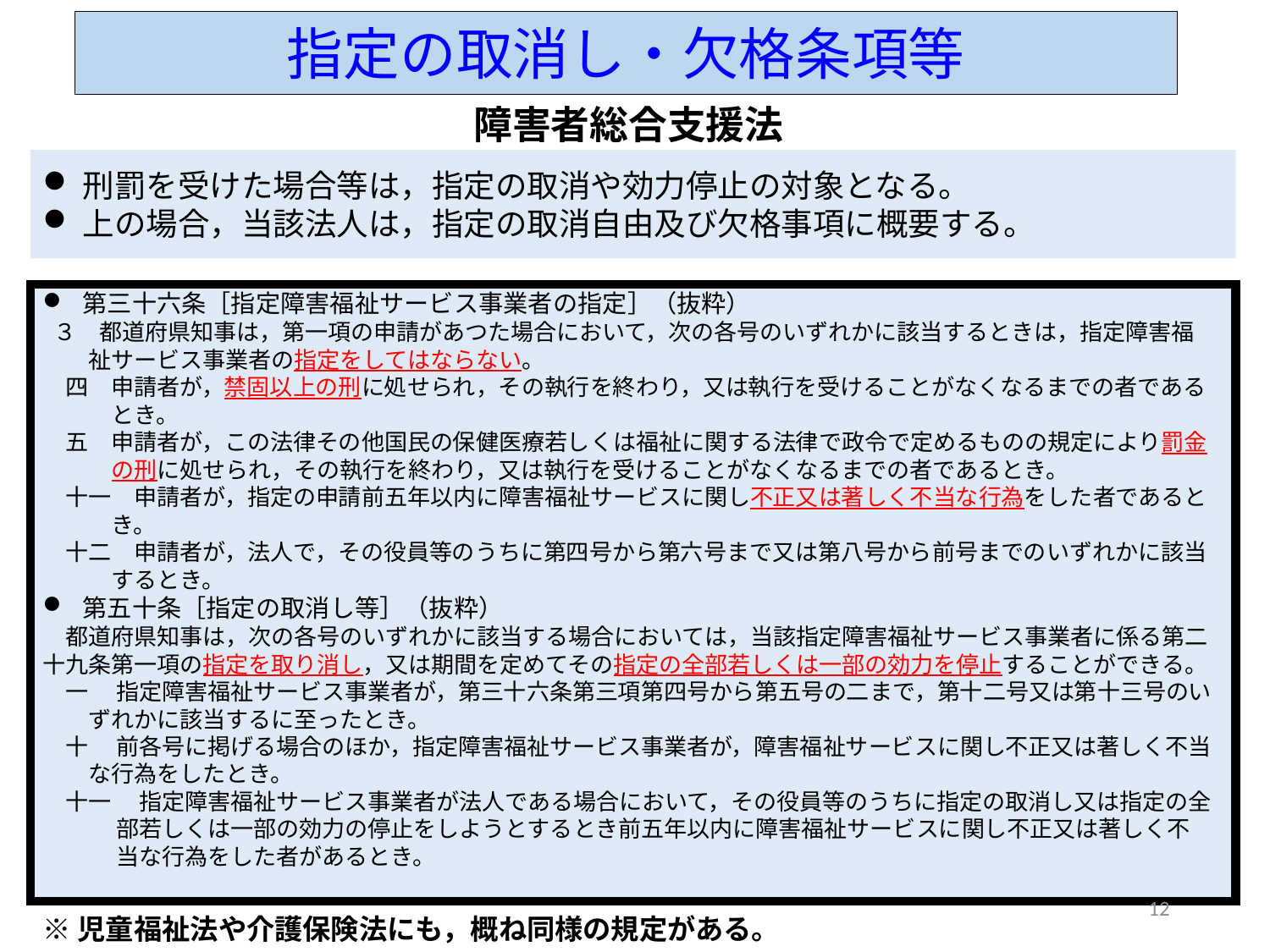

指定の取消し・欠格条項等
障害者総合支援法
刑罰を受けた場合等は，指定の取消や効力停止の対象となる。
上の場合，当該法人は，指定の取消自由及び欠格事項に概要する。
第三十六条［指定障害福祉サービス事業者の指定］（抜粋）
 ３　都道府県知事は，第一項の申請があつた場合において，次の各号のいずれかに該当するときは，指定障害福
　　祉サービス事業者の指定をしてはならない。
　四　申請者が，禁固以上の刑に処せられ，その執行を終わり，又は執行を受けることがなくなるまでの者である
　　　とき。
　五　申請者が，この法律その他国民の保健医療若しくは福祉に関する法律で政令で定めるものの規定により罰金
　　　の刑に処せられ，その執行を終わり，又は執行を受けることがなくなるまでの者であるとき。
　十一　申請者が，指定の申請前五年以内に障害福祉サービスに関し不正又は著しく不当な行為をした者であると
　　　き。
　十二　申請者が，法人で，その役員等のうちに第四号から第六号まで又は第八号から前号までのいずれかに該当
　　　するとき。
第五十条［指定の取消し等］（抜粋）
　都道府県知事は，次の各号のいずれかに該当する場合においては，当該指定障害福祉サービス事業者に係る第二十九条第一項の指定を取り消し，又は期間を定めてその指定の全部若しくは一部の効力を停止することができる。
　一 　指定障害福祉サービス事業者が，第三十六条第三項第四号から第五号の二まで，第十二号又は第十三号のい
　　ずれかに該当するに至ったとき。
　十　 前各号に掲げる場合のほか，指定障害福祉サービス事業者が，障害福祉サービスに関し不正又は著しく不当
　　な行為をしたとき。
　十一　 指定障害福祉サービス事業者が法人である場合において，その役員等のうちに指定の取消し又は指定の全
　　　 部若しくは一部の効力の停止をしようとするとき前五年以内に障害福祉サービスに関し不正又は著しく不
　　　 当な行為をした者があるとき。

12
※児童福祉法や介護保険法にも，概ね同様の規定がある。